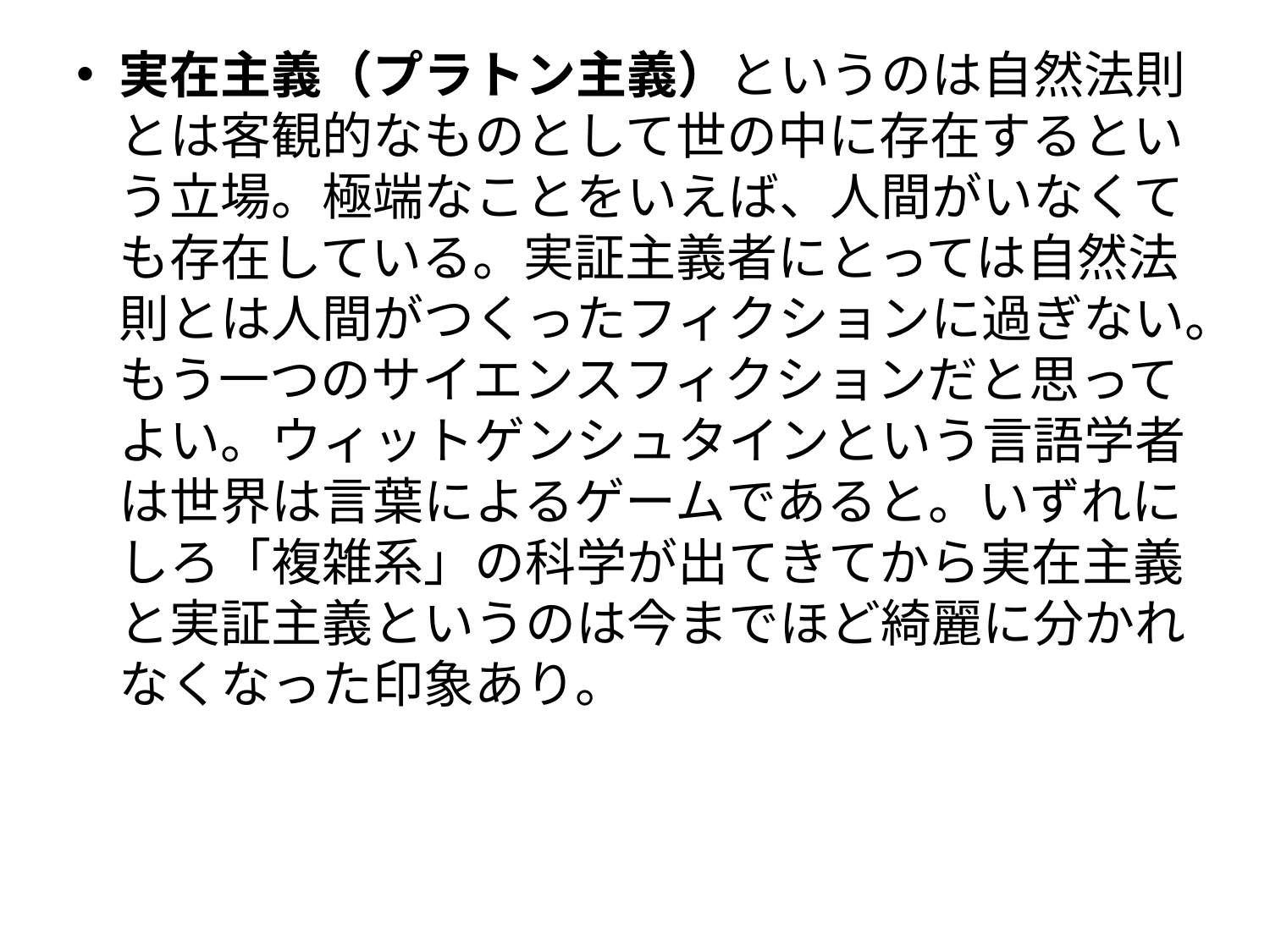

実在主義（プラトン主義）というのは自然法則とは客観的なものとして世の中に存在するという立場。極端なことをいえば、人間がいなくても存在している。実証主義者にとっては自然法則とは人間がつくったフィクションに過ぎない。もう一つのサイエンスフィクションだと思ってよい。ウィットゲンシュタインという言語学者は世界は言葉によるゲームであると。いずれにしろ「複雑系」の科学が出てきてから実在主義と実証主義というのは今までほど綺麗に分かれなくなった印象あり。